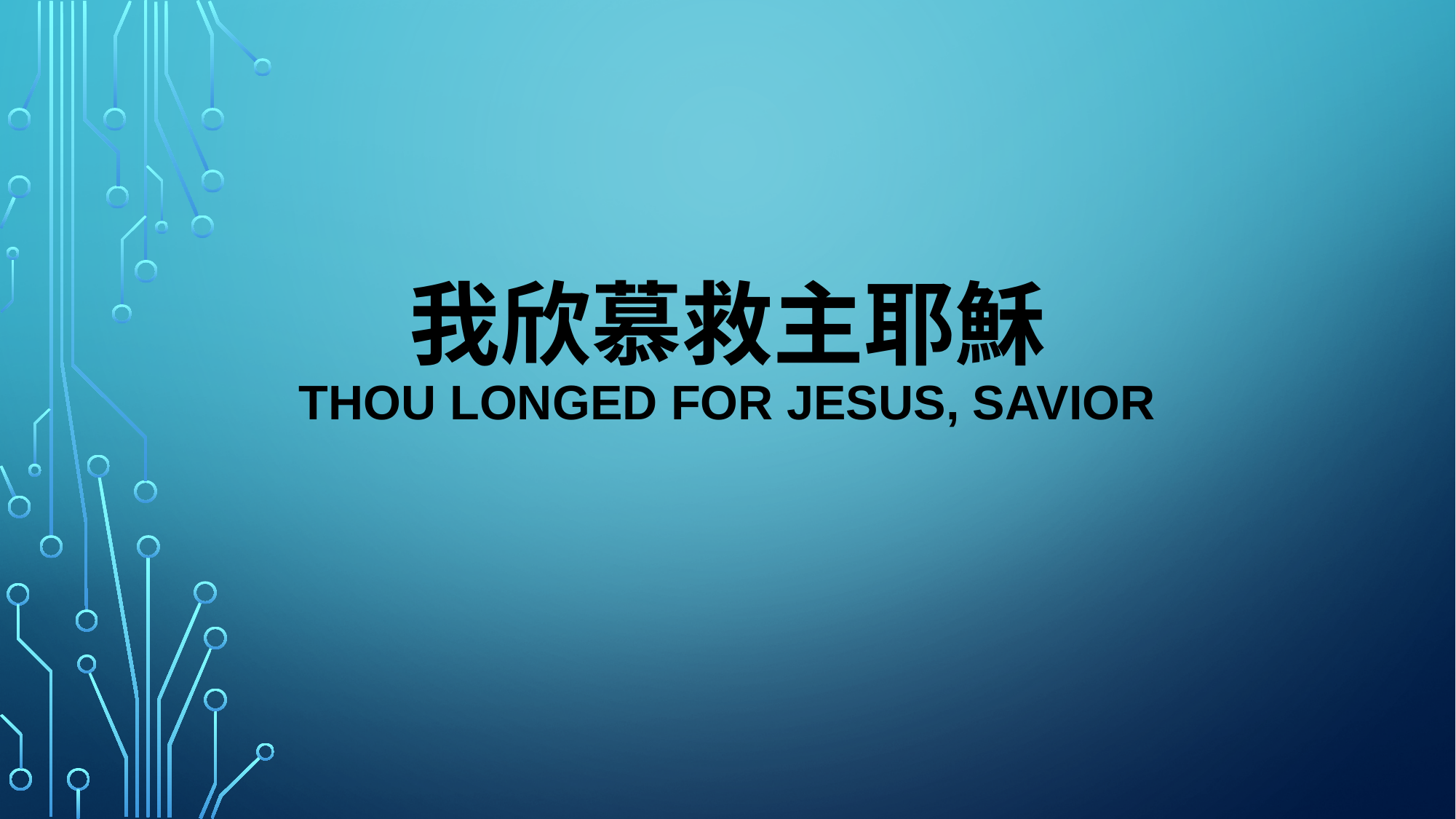

# 我欣慕救主耶穌 thou longed for jesus, savior